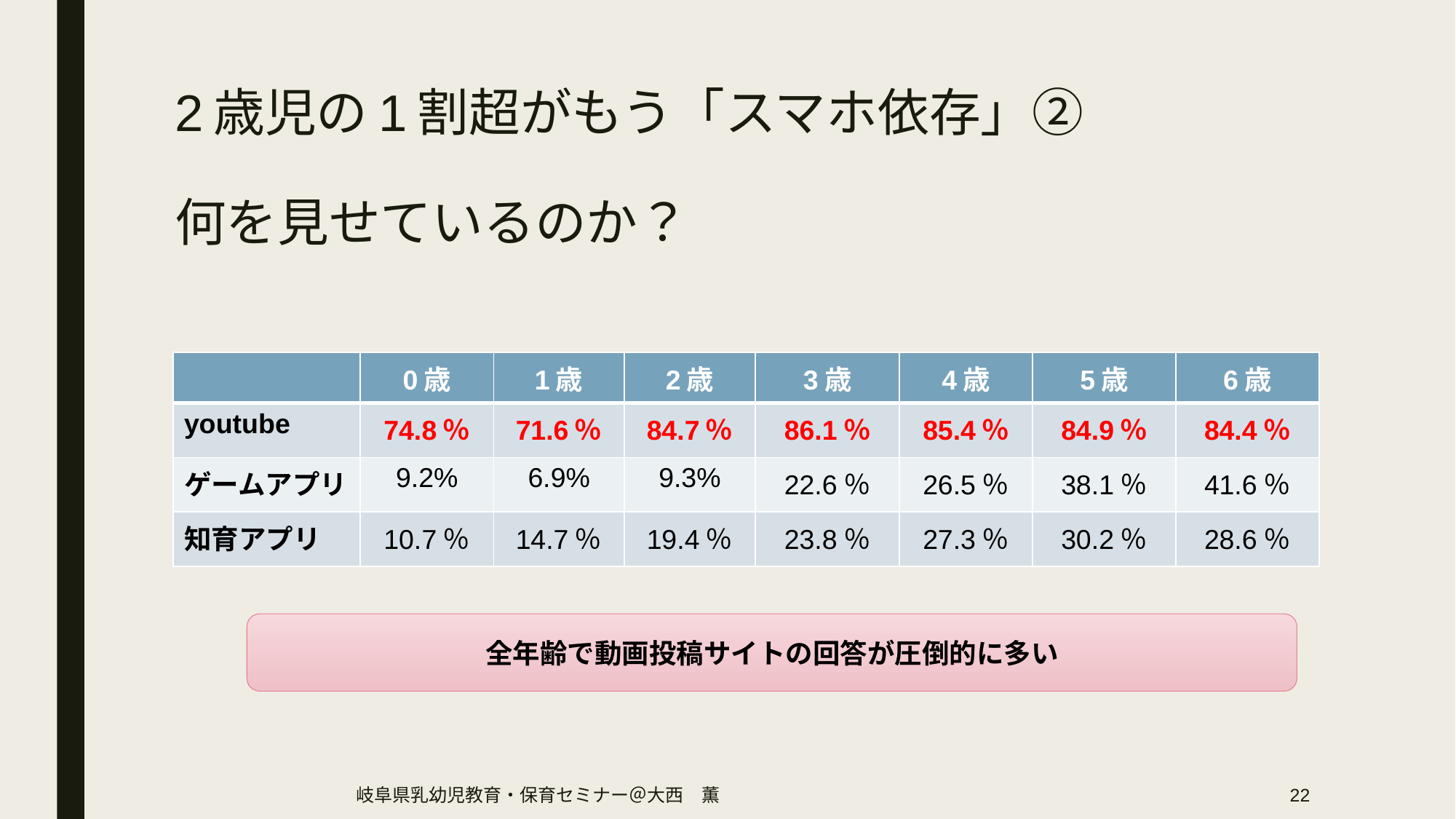

# 2歳児の1割超がもう「スマホ依存」② 何を見せているのか？
|  | 0歳 | 1歳 | 2歳 | 3歳 | 4歳 | 5歳 | 6歳 |
| --- | --- | --- | --- | --- | --- | --- | --- |
| youtube | 74.8％ | 71.6％ | 84.7％ | 86.1％ | 85.4％ | 84.9％ | 84.4％ |
| ゲームアプリ | 9.2% | 6.9% | 9.3% | 22.6％ | 26.5％ | 38.1％ | 41.6％ |
| 知育アプリ | 10.7％ | 14.7％ | 19.4％ | 23.8％ | 27.3％ | 30.2％ | 28.6％ |
全年齢で動画投稿サイトの回答が圧倒的に多い
岐阜県乳幼児教育・保育セミナー＠大西　薫
22